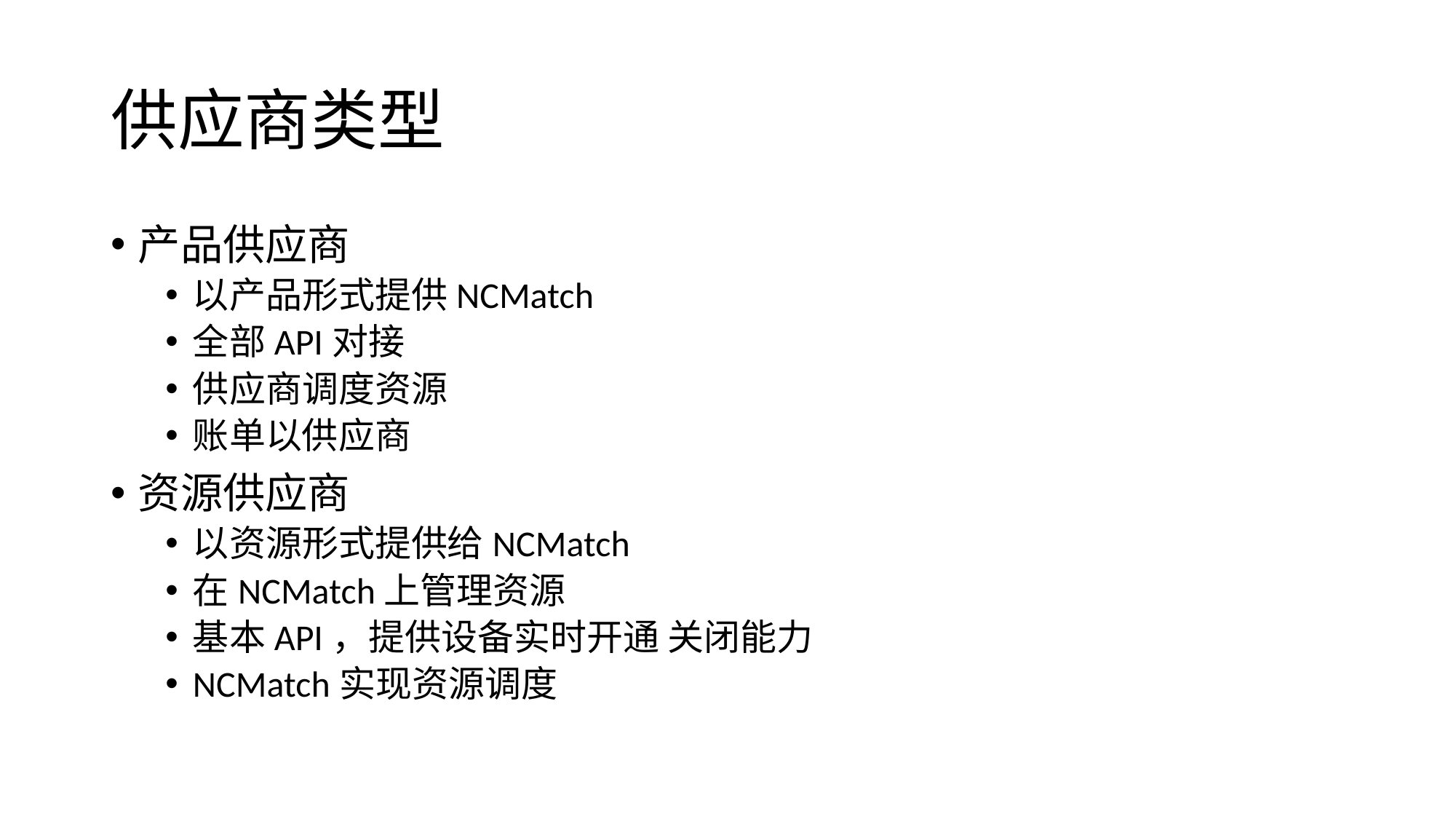

# 供应商类型
产品供应商
以产品形式提供NCMatch
全部API对接
供应商调度资源
账单以供应商
资源供应商
以资源形式提供给NCMatch
在NCMatch上管理资源
基本API，提供设备实时开通 关闭能力
NCMatch实现资源调度